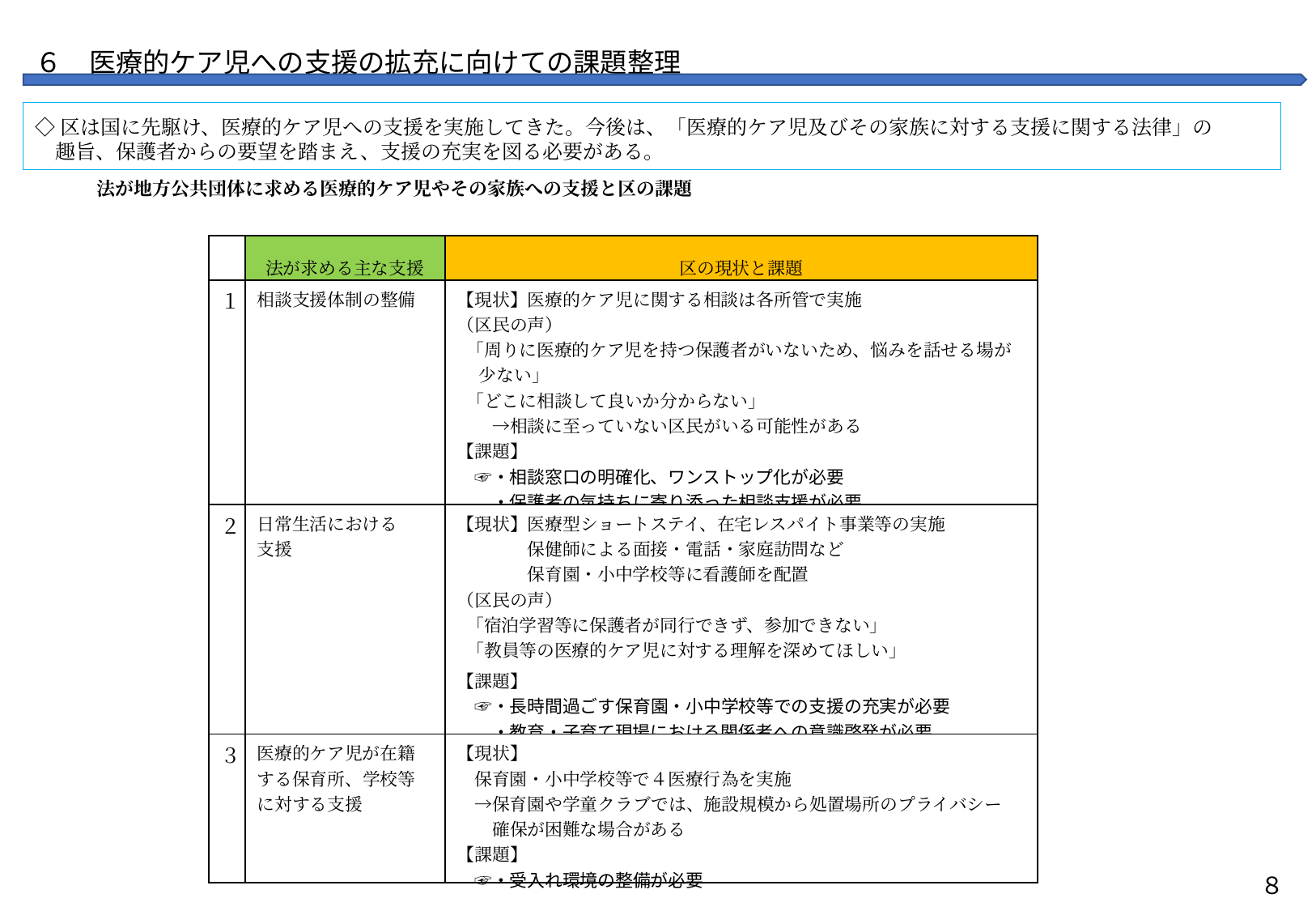

６　医療的ケア児への支援の拡充に向けての課題整理

◇区は国に先駆け、医療的ケア児への支援を実施してきた。今後は、「医療的ケア児及びその家族に対する支援に関する法律」の
　趣旨、保護者からの要望を踏まえ、支援の充実を図る必要がある。
法が地方公共団体に求める医療的ケア児やその家族への支援と区の課題
|  | 法が求める主な支援 | 区の現状と課題 |
| --- | --- | --- |
| １ | 相談支援体制の整備 | 【現状】医療的ケア児に関する相談は各所管で実施 （区民の声） 「周りに医療的ケア児を持つ保護者がいないため、悩みを話せる場が 　 少ない」 「どこに相談して良いか分からない」 　　→相談に至っていない区民がいる可能性がある 【課題】 　☞・相談窓口の明確化、ワンストップ化が必要 　　・保護者の気持ちに寄り添った相談支援が必要 　　・相談窓口や支援内容の周知の強化が必要 |
| ２ | 日常生活における 支援 | 【現状】医療型ショートステイ、在宅レスパイト事業等の実施 　　　　保健師による面接・電話・家庭訪問など 　　　　保育園・小中学校等に看護師を配置 （区民の声） 「宿泊学習等に保護者が同行できず、参加できない」 「教員等の医療的ケア児に対する理解を深めてほしい」 【課題】 　☞・長時間過ごす保育園・小中学校等での支援の充実が必要 　　・教育・子育て現場における関係者への意識啓発が必要 　　・こどもの成長段階に応じた自立支援が必要 |
| ３ | 医療的ケア児が在籍する保育所、学校等に対する支援 | 【現状】 　保育園・小中学校等で４医療行為を実施 　→保育園や学童クラブでは、施設規模から処置場所のプライバシー　 　　確保が困難な場合がある 【課題】 　☞・受入れ環境の整備が必要 |
８